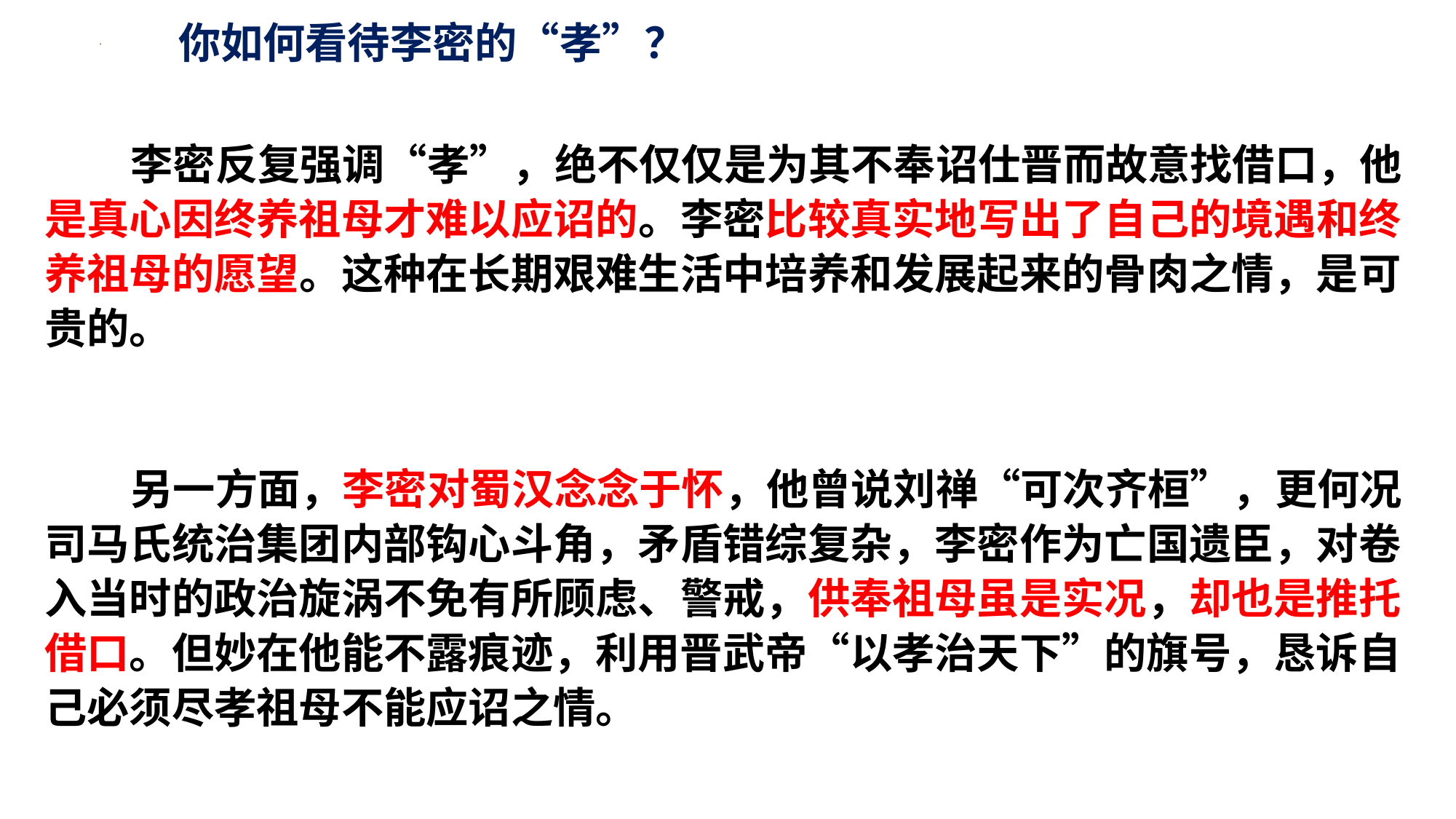

你如何看待李密的“孝”？
李密反复强调“孝”，绝不仅仅是为其不奉诏仕晋而故意找借口，他是真心因终养祖母才难以应诏的。李密比较真实地写出了自己的境遇和终养祖母的愿望。这种在长期艰难生活中培养和发展起来的骨肉之情，是可贵的。
另一方面，李密对蜀汉念念于怀，他曾说刘禅“可次齐桓”，更何况司马氏统治集团内部钩心斗角，矛盾错综复杂，李密作为亡国遗臣，对卷入当时的政治旋涡不免有所顾虑、警戒，供奉祖母虽是实况，却也是推托借口。但妙在他能不露痕迹，利用晋武帝“以孝治天下”的旗号，恳诉自己必须尽孝祖母不能应诏之情。